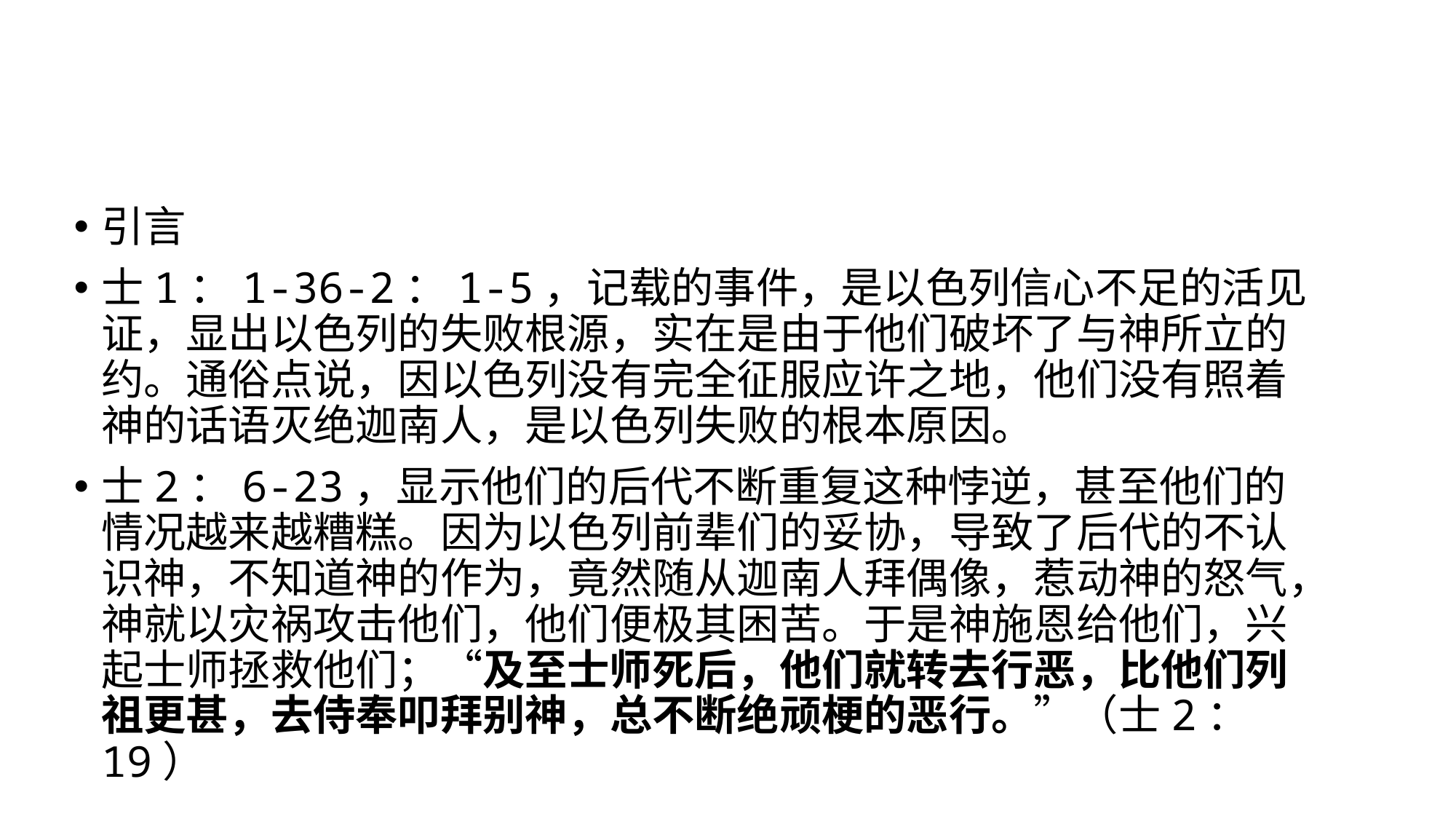

引言
士1：1-36-2：1-5，记载的事件，是以色列信心不足的活见证，显出以色列的失败根源，实在是由于他们破坏了与神所立的约。通俗点说，因以色列没有完全征服应许之地，他们没有照着神的话语灭绝迦南人，是以色列失败的根本原因。
士2：6-23，显示他们的后代不断重复这种悖逆，甚至他们的情况越来越糟糕。因为以色列前辈们的妥协，导致了后代的不认识神，不知道神的作为，竟然随从迦南人拜偶像，惹动神的怒气，神就以灾祸攻击他们，他们便极其困苦。于是神施恩给他们，兴起士师拯救他们；“及至士师死后，他们就转去行恶，比他们列祖更甚，去侍奉叩拜别神，总不断绝顽梗的恶行。”（士2：19）